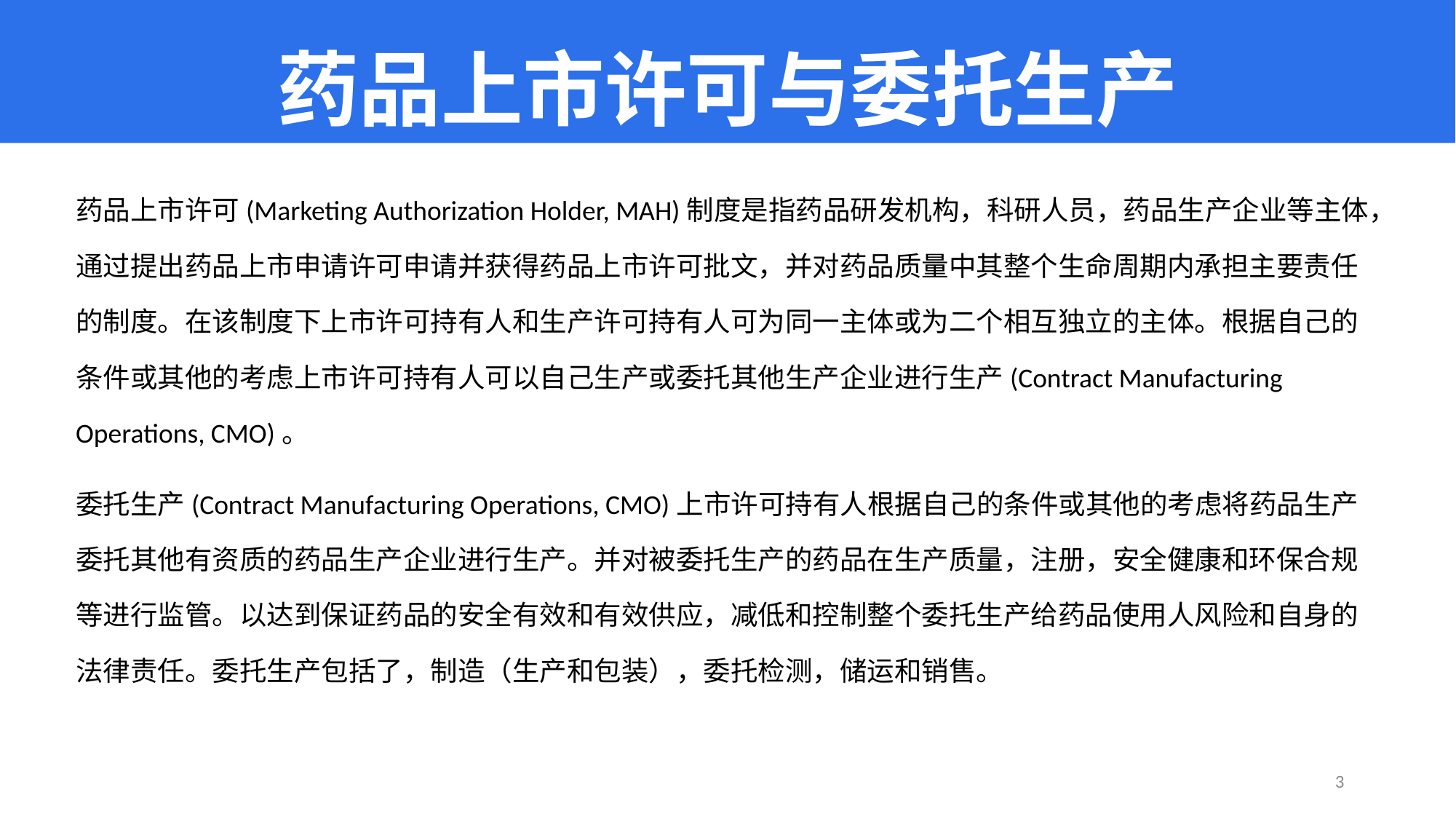

# 药品上市许可与委托生产
药品上市许可(Marketing Authorization Holder, MAH)制度是指药品研发机构，科研人员，药品生产企业等主体，通过提出药品上市申请许可申请并获得药品上市许可批文，并对药品质量中其整个生命周期内承担主要责任的制度。在该制度下上市许可持有人和生产许可持有人可为同一主体或为二个相互独立的主体。根据自己的条件或其他的考虑上市许可持有人可以自己生产或委托其他生产企业进行生产(Contract Manufacturing Operations, CMO)。
委托生产(Contract Manufacturing Operations, CMO)上市许可持有人根据自己的条件或其他的考虑将药品生产委托其他有资质的药品生产企业进行生产。并对被委托生产的药品在生产质量，注册，安全健康和环保合规等进行监管。以达到保证药品的安全有效和有效供应，减低和控制整个委托生产给药品使用人风险和自身的法律责任。委托生产包括了，制造（生产和包装），委托检测，储运和销售。

3